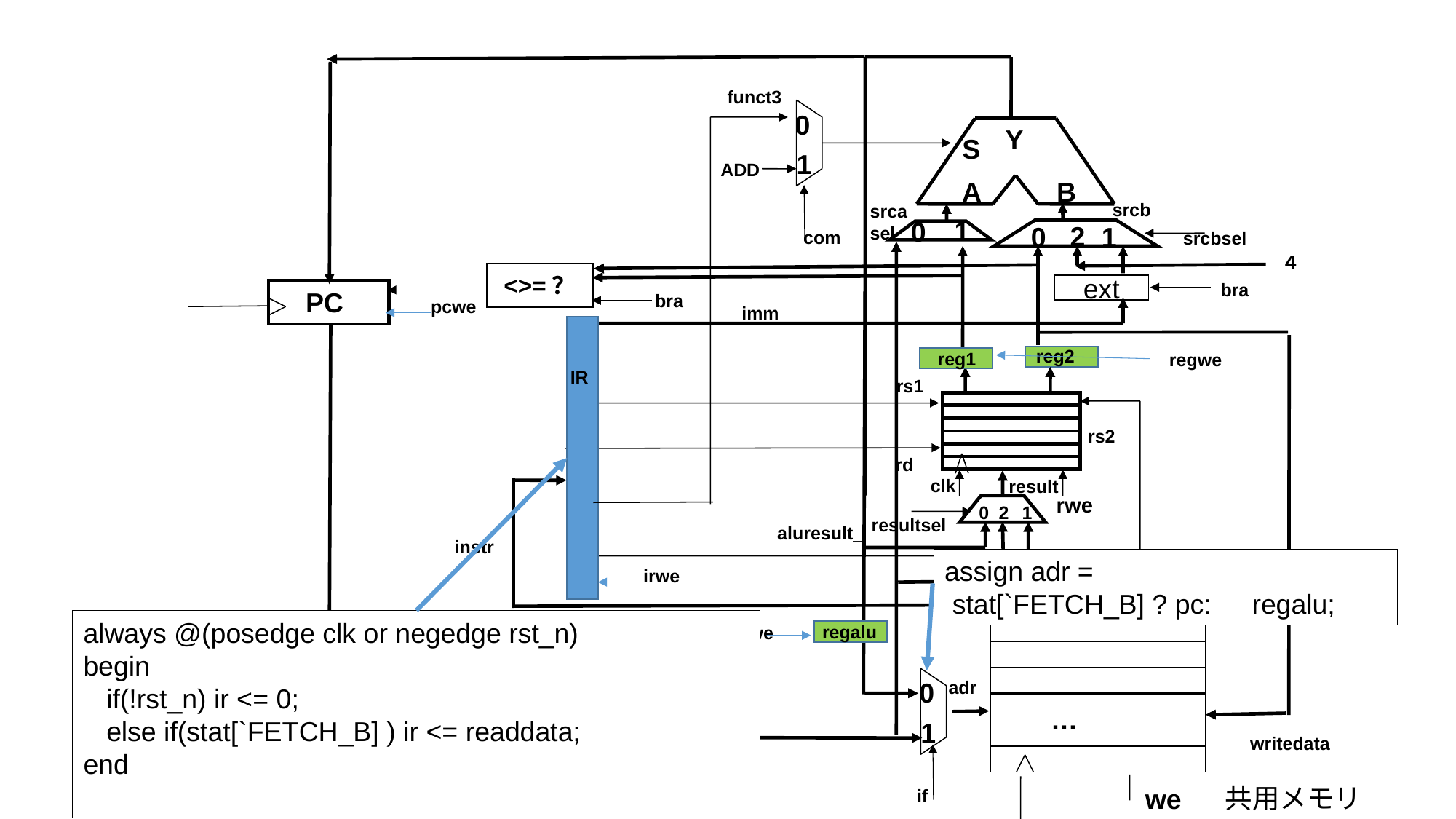

funct3

0

Y

S
1

ADD

A
B
srcb
srca
sel

1
0
2
0
1

com

srcbsel

４

<>=？
bra
ext
PC

bra
pcwe

imm

reg2
reg1
regwe

IR

rs1

rs2

rd
clk
result

rwe

0
1
2

resultsel

aluresult_

instr

assign adr =
 stat[`FETCH_B] ? pc:　regalu;

irwe
readdata

always @(posedge clk or negedge rst_n)
begin
   if(!rst_n) ir <= 0;
   else if(stat[`FETCH_B] ) ir <= readdata;
end

regalu

regaluwe

0
adr

…
1

writedata

共用メモリ

we
 if